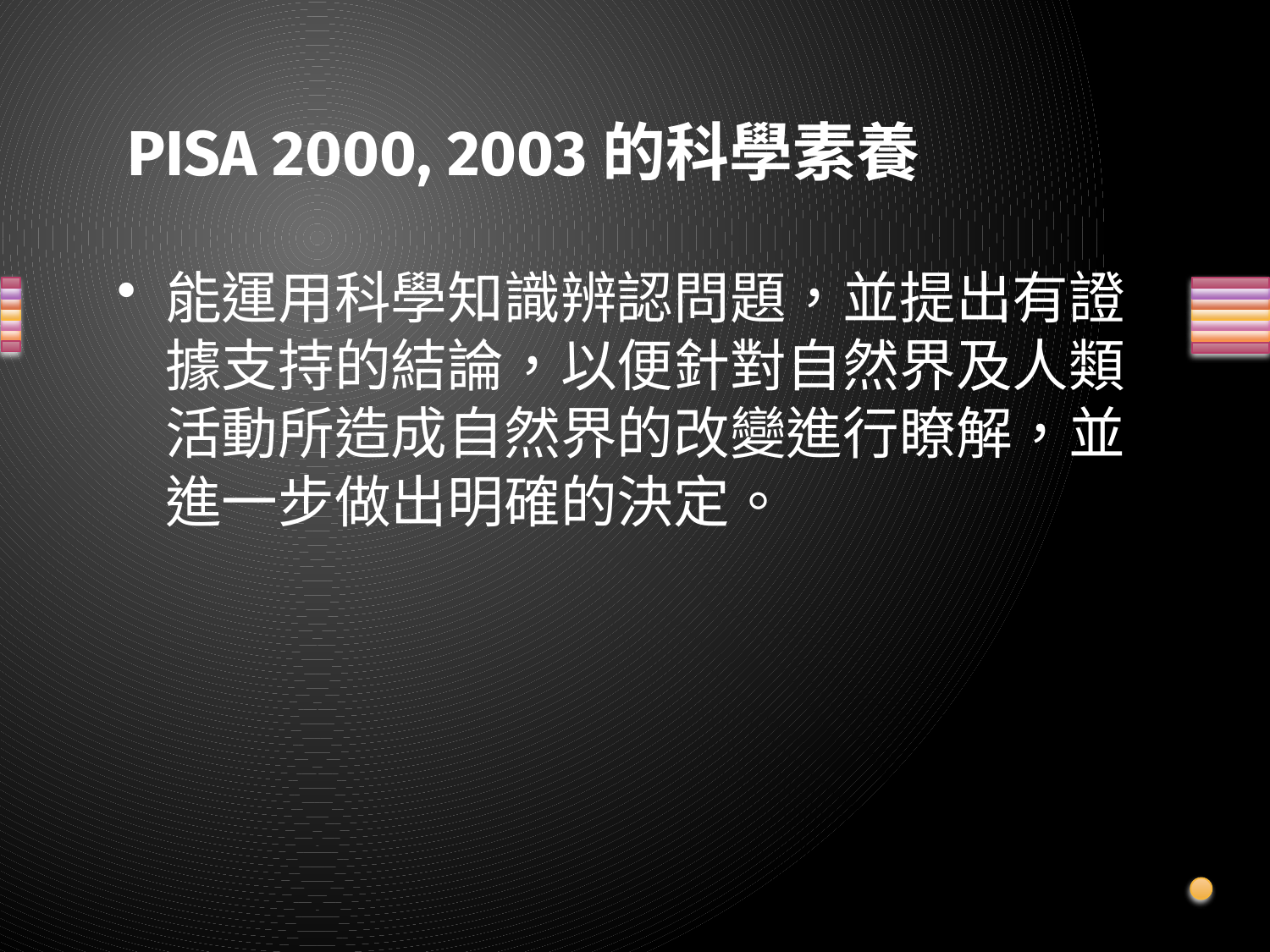

# PISA 2000, 2003的科學素養
能運用科學知識辨認問題，並提出有證據支持的結論，以便針對自然界及人類活動所造成自然界的改變進行瞭解，並進一步做出明確的決定。